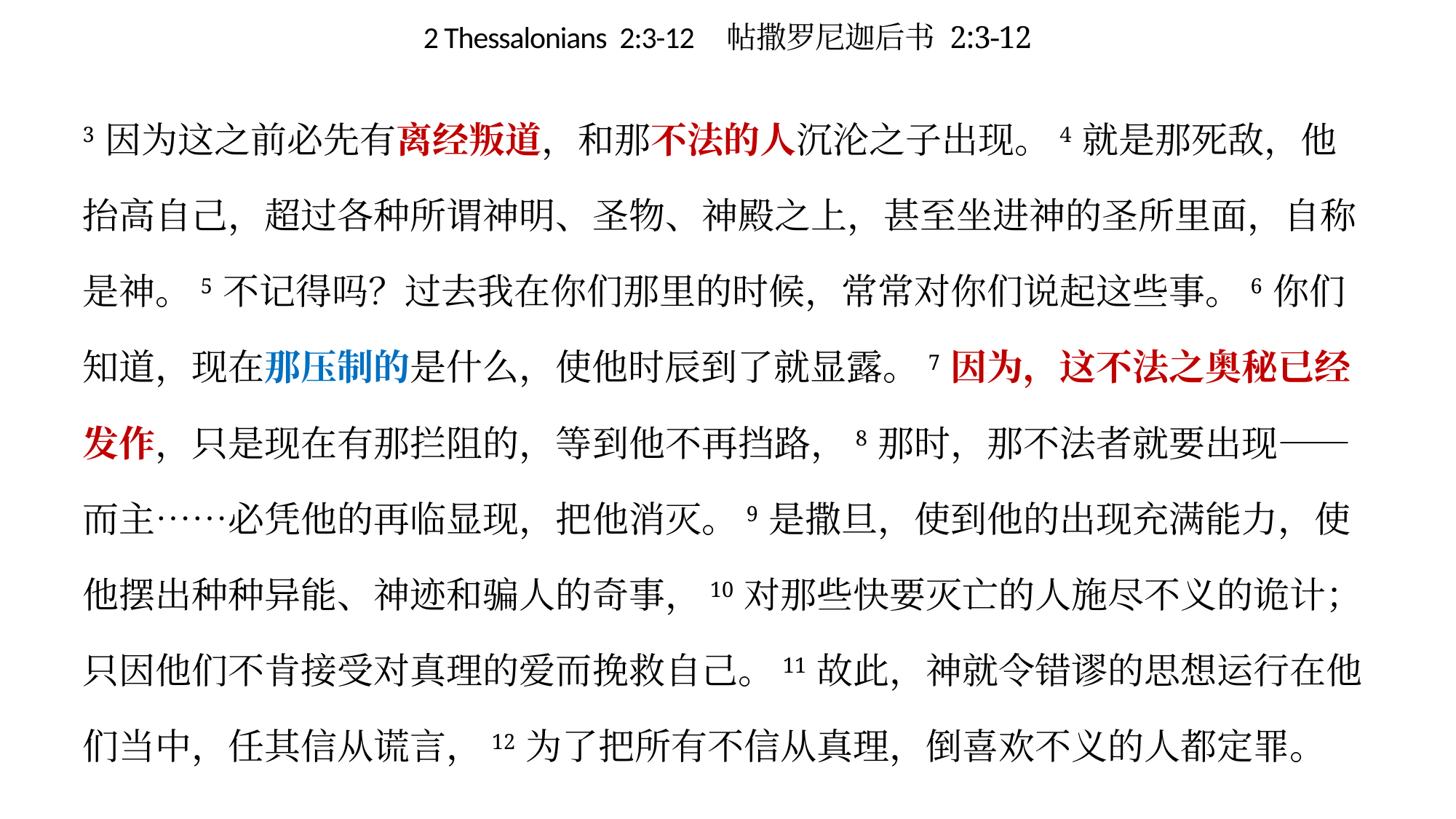

# 2 Thessalonians  2:3-12    帖撒罗尼迦后书 2:3-12
3 因为这之前必先有离经叛道，和那不法的人沉沦之子出现。4 就是那死敌，他抬高自己，超过各种所谓神明、圣物、神殿之上，甚至坐进神的圣所里面，自称是神。5 不记得吗？过去我在你们那里的时候，常常对你们说起这些事。6 你们知道，现在那压制的是什么，使他时辰到了就显露。7 因为，这不法之奥秘已经发作，只是现在有那拦阻的，等到他不再挡路，8 那时，那不法者就要出现——而主……必凭他的再临显现，把他消灭。9 是撒旦，使到他的出现充满能力，使他摆出种种异能、神迹和骗人的奇事，10 对那些快要灭亡的人施尽不义的诡计；只因他们不肯接受对真理的爱而挽救自己。11 故此，神就令错谬的思想运行在他们当中，任其信从谎言，12 为了把所有不信从真理，倒喜欢不义的人都定罪。